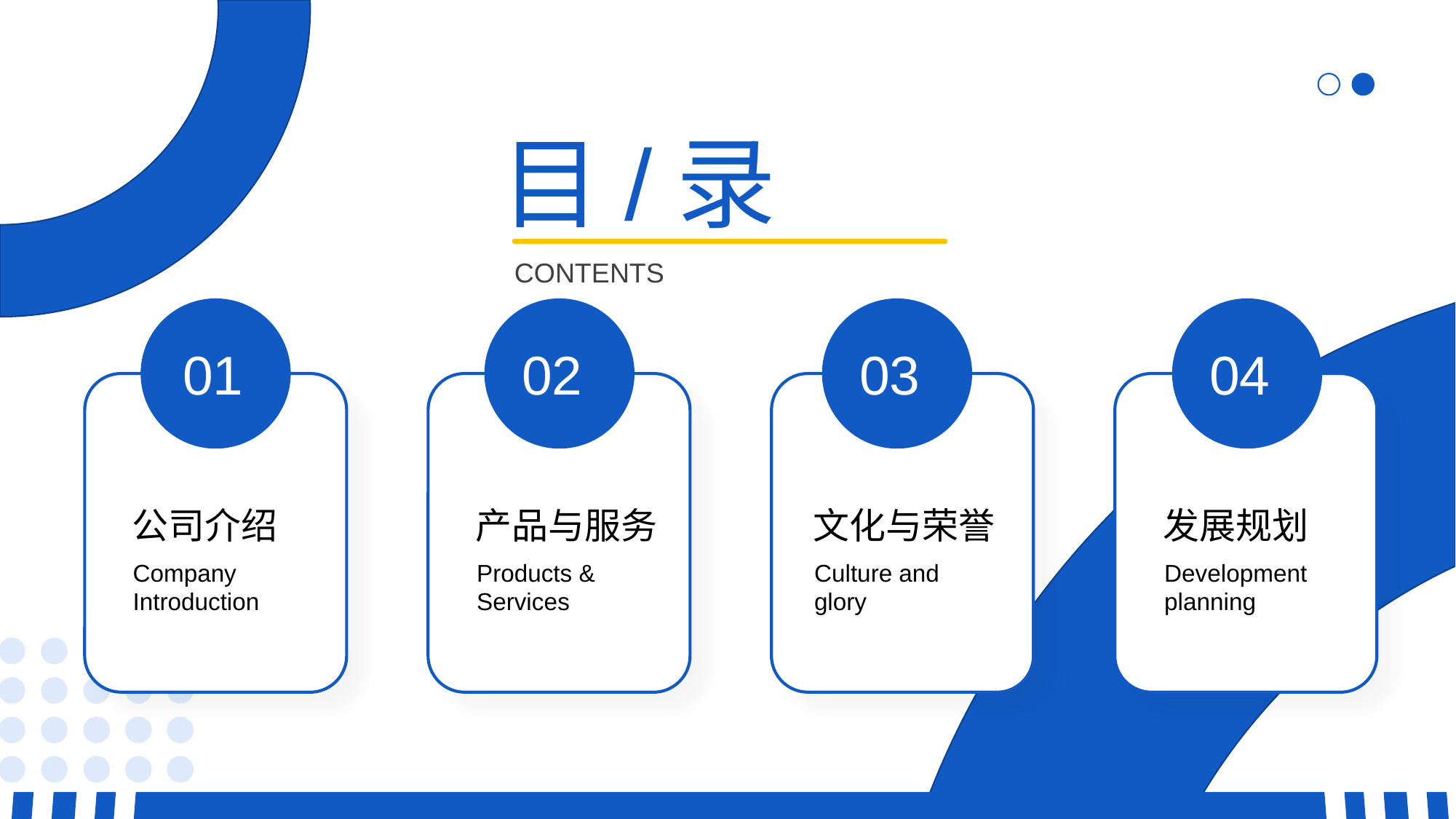

目/录
CONTENTS

01
02
03
04

公司介绍
产品与服务
文化与荣誉
发展规划
Company Introduction

Products & Services

Culture and glory
Development planning